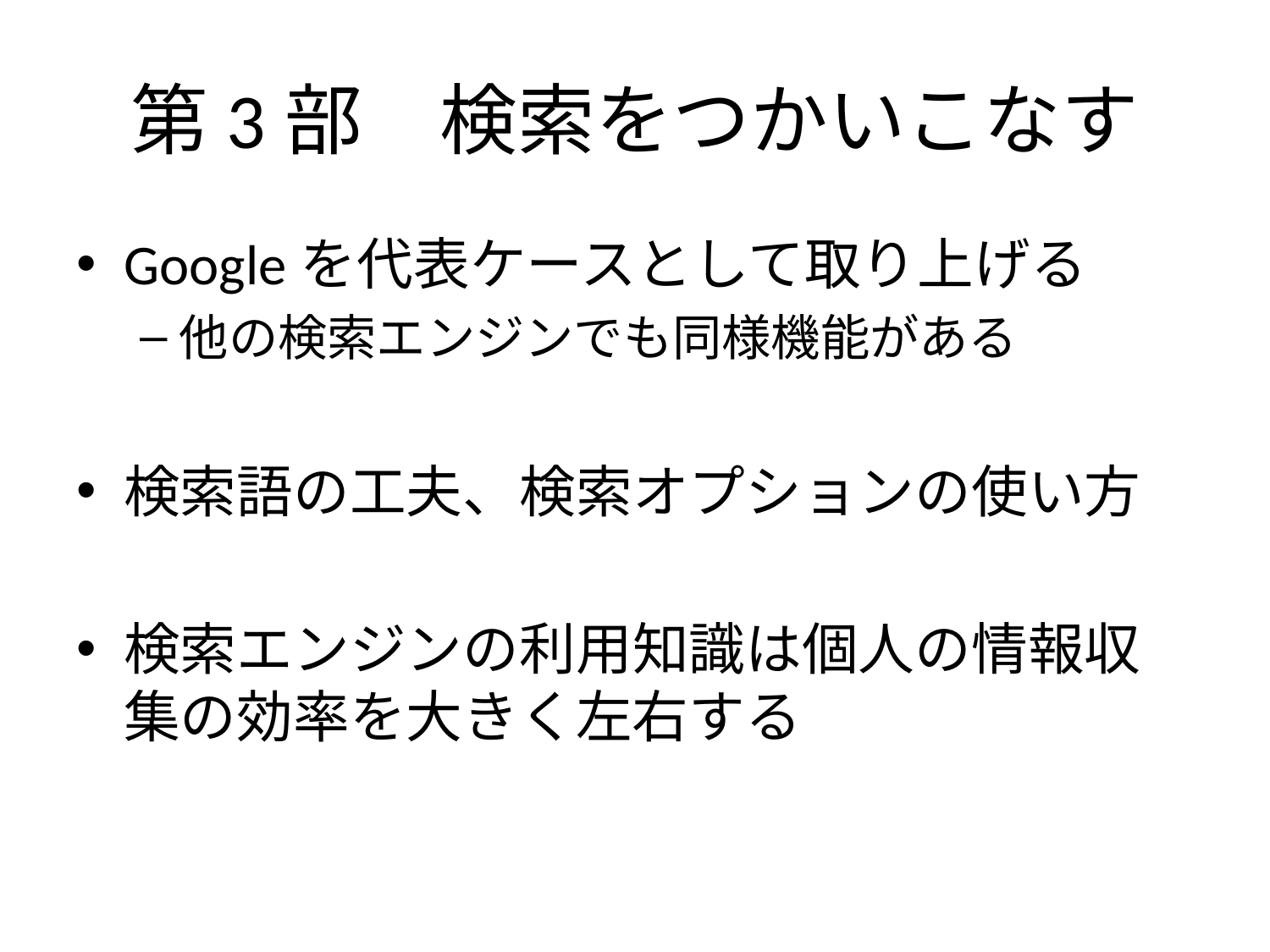

# 第3部　検索をつかいこなす
Googleを代表ケースとして取り上げる
他の検索エンジンでも同様機能がある

検索語の工夫、検索オプションの使い方

検索エンジンの利用知識は個人の情報収集の効率を大きく左右する